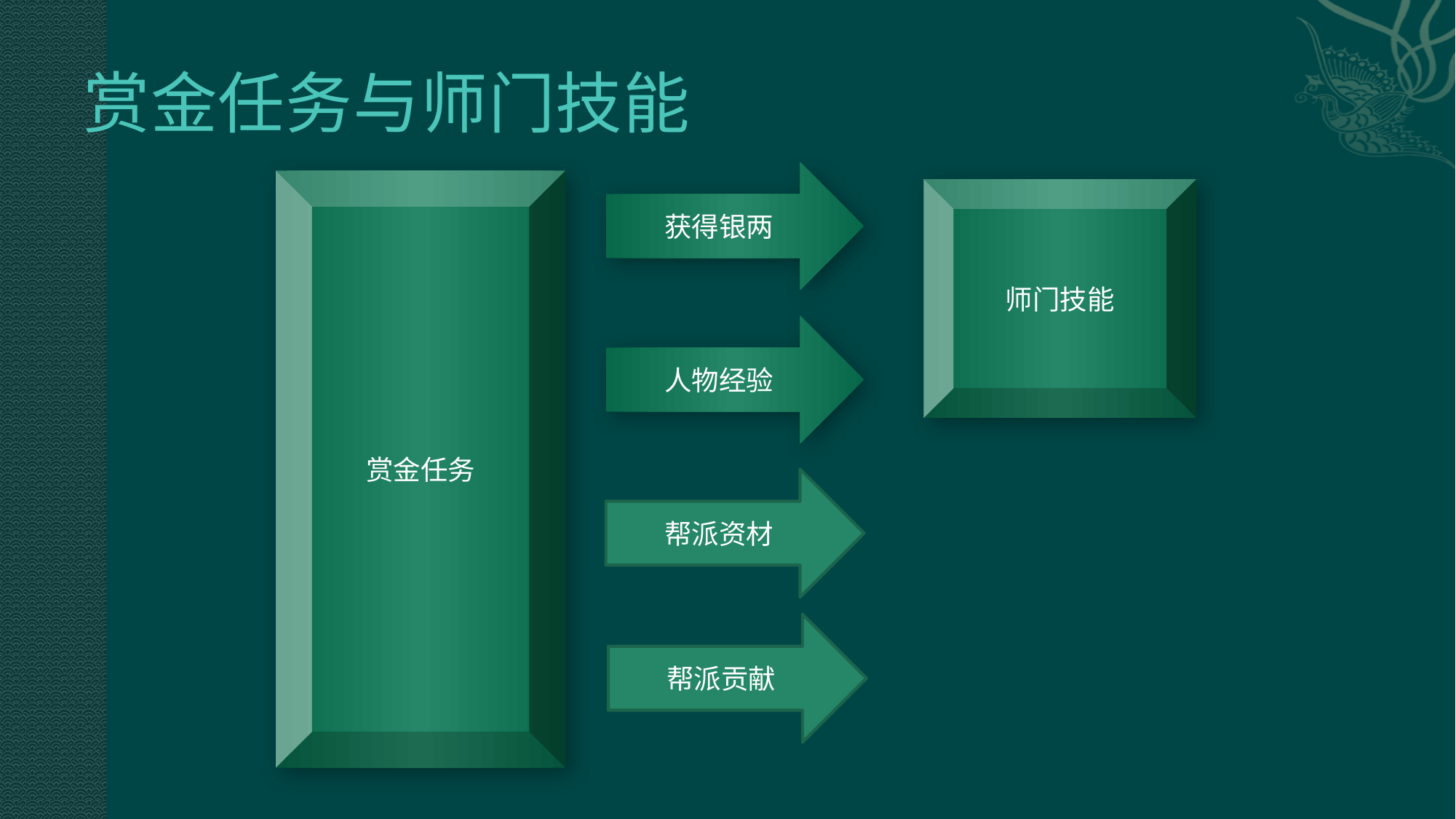

# 赏金任务与师门技能
获得银两
赏金任务
师门技能
人物经验
帮派资材
帮派贡献